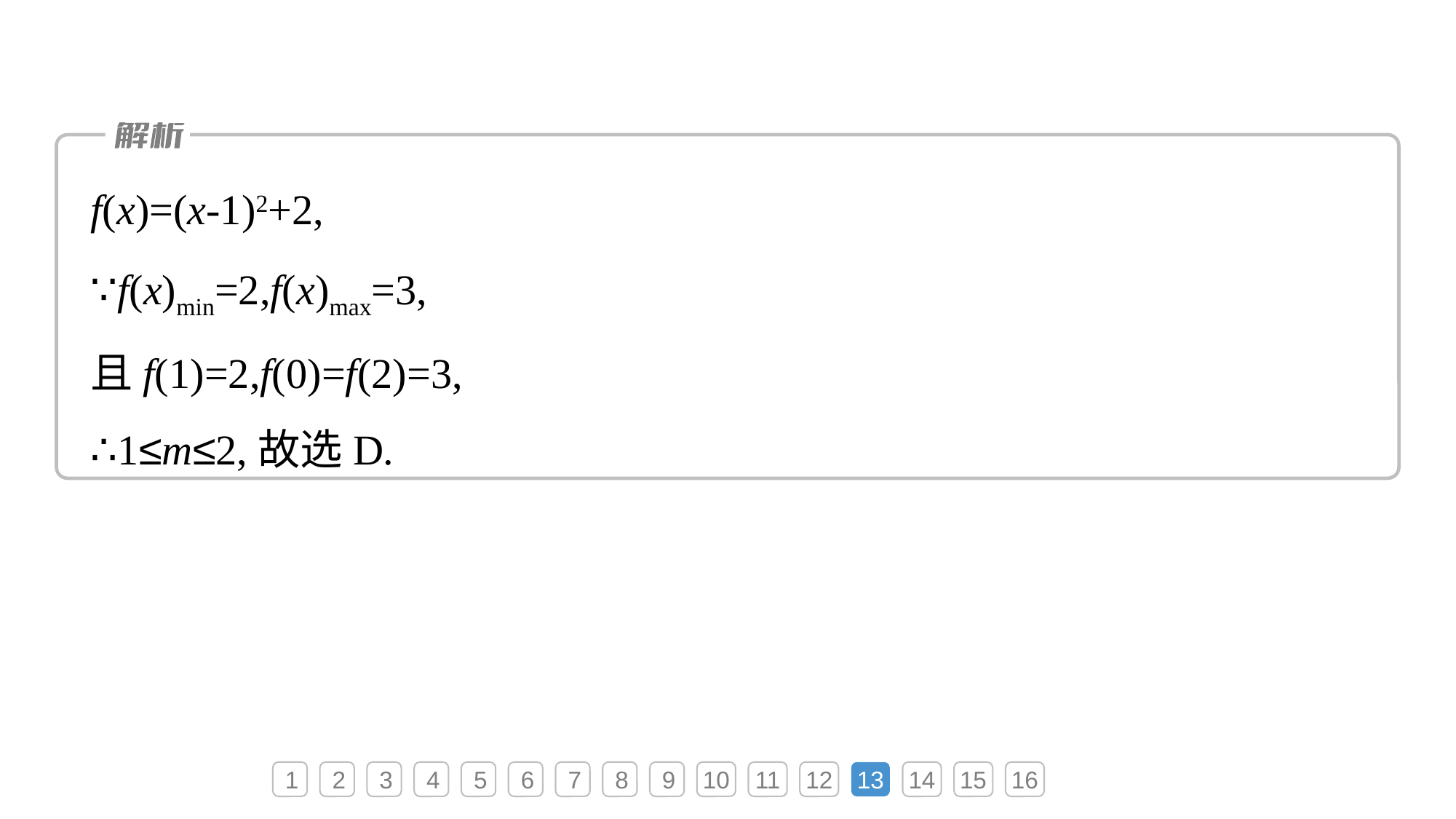

f(x)=(x-1)2+2,
∵f(x)min=2,f(x)max=3,
且f(1)=2,f(0)=f(2)=3,
∴1≤m≤2,故选D.
1
2
3
4
5
6
7
8
9
10
11
12
13
14
15
16